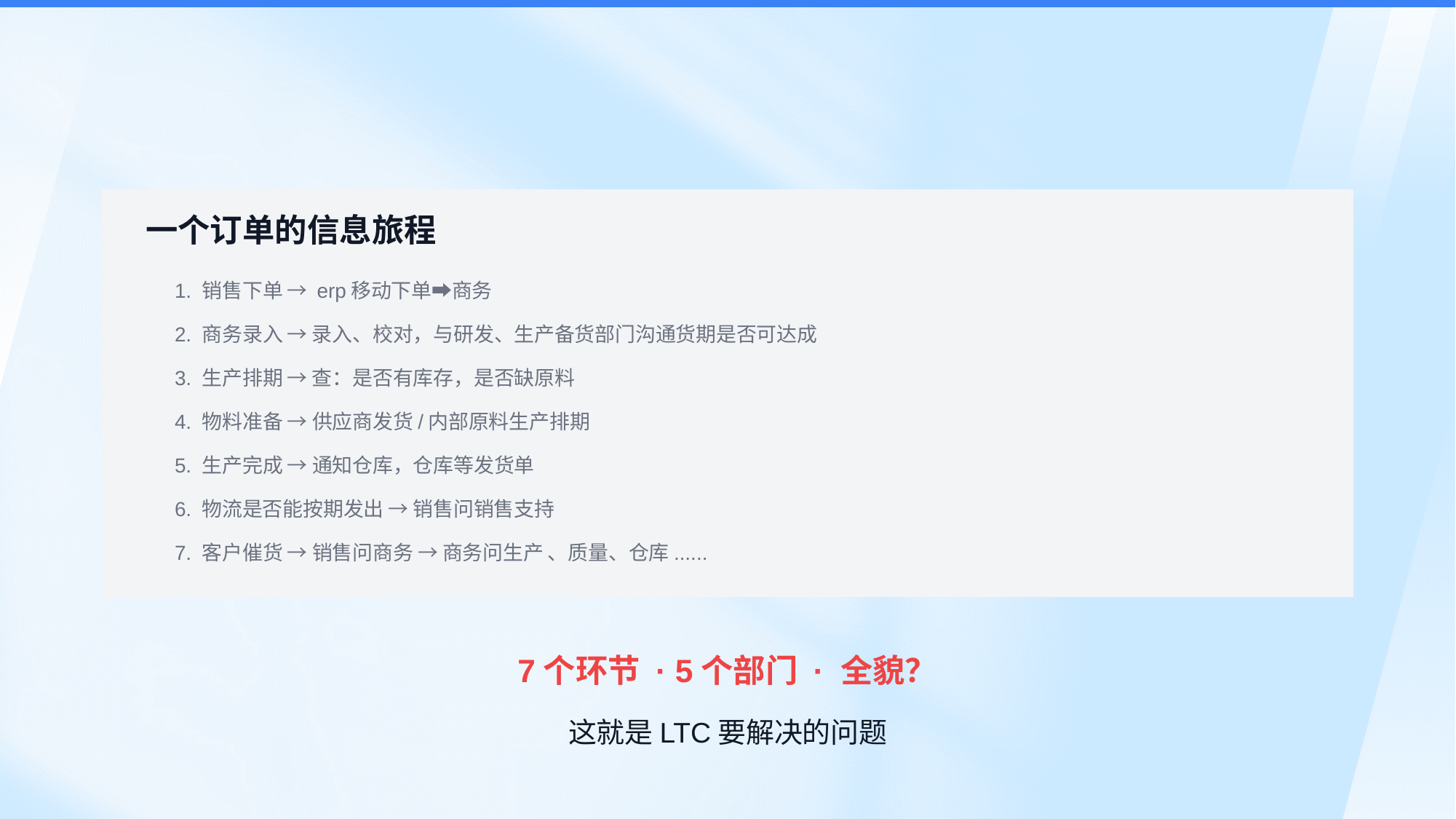

一个订单的信息旅程
1. 销售下单 → erp移动下单➡️商务
2. 商务录入 → 录入、校对，与研发、生产备货部门沟通货期是否可达成
3. 生产排期 → 查：是否有库存，是否缺原料
4. 物料准备 → 供应商发货/内部原料生产排期
5. 生产完成 → 通知仓库，仓库等发货单
6. 物流是否能按期发出 → 销售问销售支持
7. 客户催货 → 销售问商务 → 商务问生产 、质量、仓库......
7个环节 · 5个部门 · 全貌？
这就是LTC要解决的问题